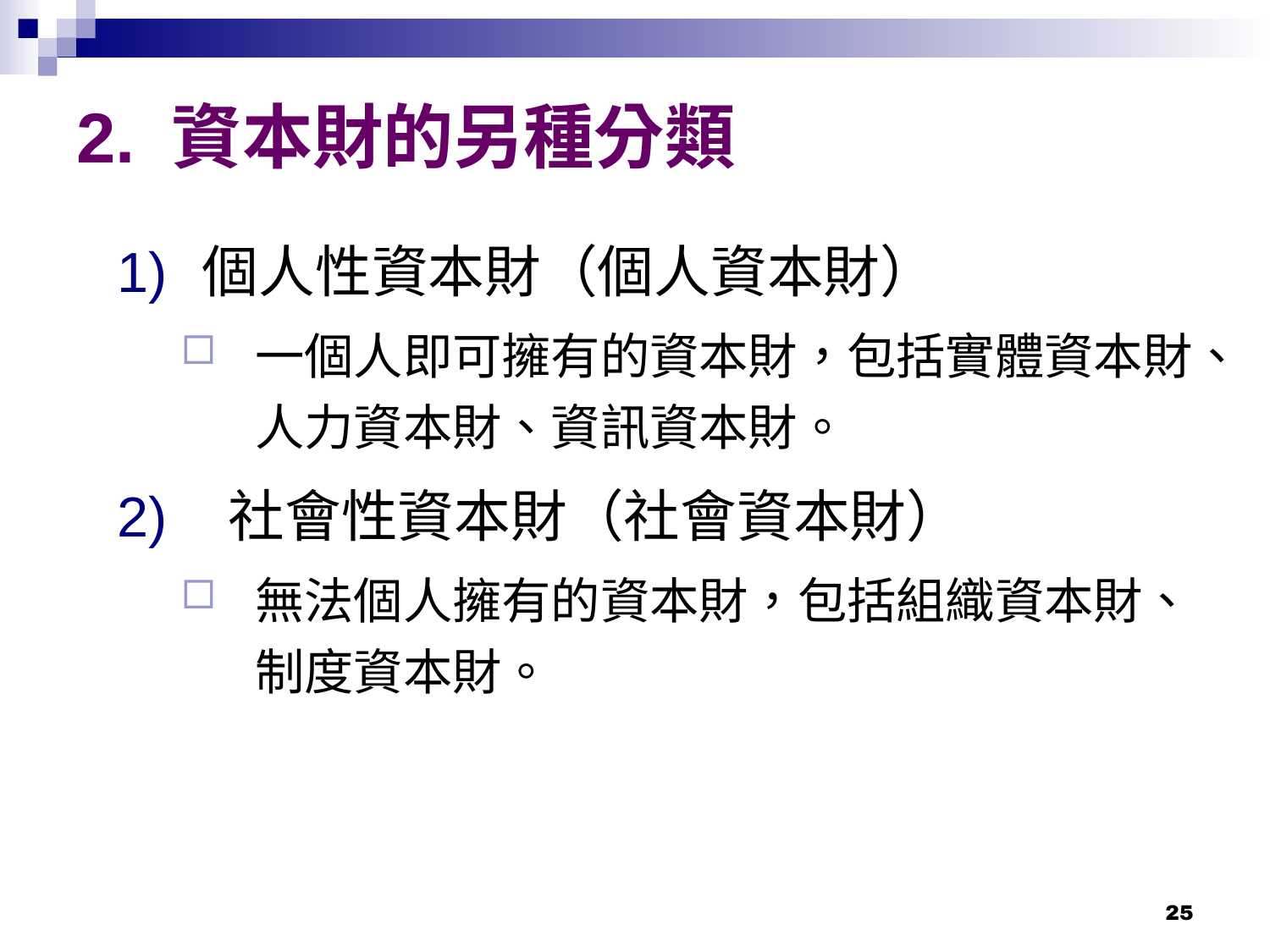

# 2. 資本財的另種分類
個人性資本財（個人資本財）
一個人即可擁有的資本財，包括實體資本財、人力資本財、資訊資本財。
 社會性資本財（社會資本財）
無法個人擁有的資本財，包括組織資本財、制度資本財。
25